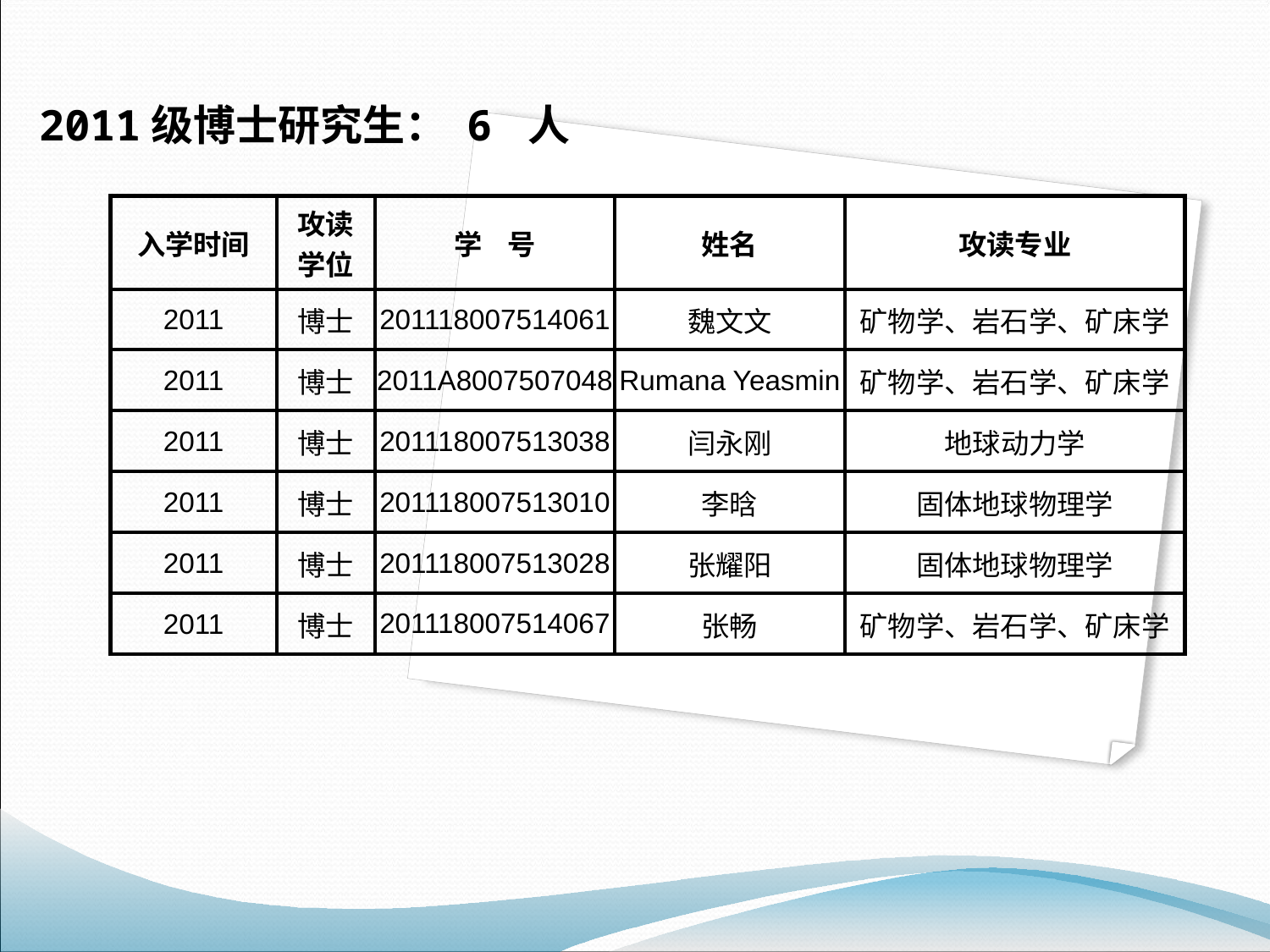

2011级博士研究生： 6 人
| 入学时间 | 攻读学位 | 学 号 | 姓名 | 攻读专业 |
| --- | --- | --- | --- | --- |
| 2011 | 博士 | 201118007514061 | 魏文文 | 矿物学、岩石学、矿床学 |
| 2011 | 博士 | 2011A8007507048 | Rumana Yeasmin | 矿物学、岩石学、矿床学 |
| 2011 | 博士 | 201118007513038 | 闫永刚 | 地球动力学 |
| 2011 | 博士 | 201118007513010 | 李晗 | 固体地球物理学 |
| 2011 | 博士 | 201118007513028 | 张耀阳 | 固体地球物理学 |
| 2011 | 博士 | 201118007514067 | 张畅 | 矿物学、岩石学、矿床学 |